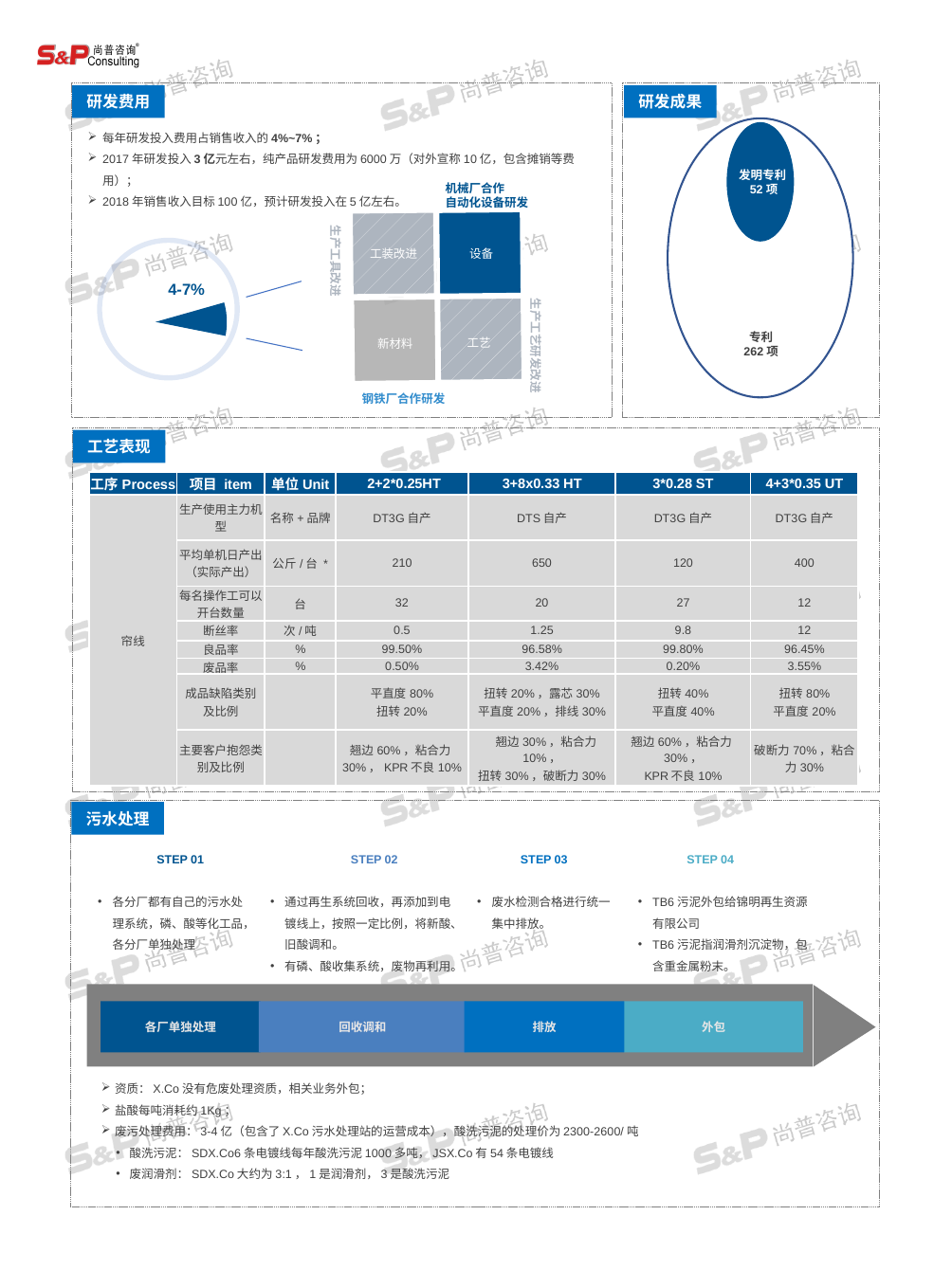

研发费用
研发成果
每年研发投入费用占销售收入的4%~7%；
2017年研发投入3亿元左右，纯产品研发费用为6000万（对外宣称10亿，包含摊销等费用）；
2018年销售收入目标100亿，预计研发投入在5亿左右。

发明专利52项
专利
262项
机械厂合作
自动化设备研发

生产工艺研发改进
生产工具改进
钢铁厂合作研发
设备
工装改进
工艺
新材料

4-7%

工艺表现
| 工序Process | 项目 item | 单位Unit | 2+2\*0.25HT | 3+8x0.33 HT | 3\*0.28 ST | 4+3\*0.35 UT |
| --- | --- | --- | --- | --- | --- | --- |
| 帘线 | 生产使用主力机型 | 名称+品牌 | DT3G自产 | DTS自产 | DT3G自产 | DT3G自产 |
|  | 平均单机日产出（实际产出） | 公斤/台 \* | 210 | 650 | 120 | 400 |
|  | 每名操作工可以开台数量 | 台 | 32 | 20 | 27 | 12 |
|  | 断丝率 | 次/吨 | 0.5 | 1.25 | 9.8 | 12 |
|  | 良品率 | % | 99.50% | 96.58% | 99.80% | 96.45% |
|  | 废品率 | % | 0.50% | 3.42% | 0.20% | 3.55% |
|  | 成品缺陷类别 及比例 |  | 平直度80% 扭转20% | 扭转20%，露芯30% 平直度20%，排线30% | 扭转40% 平直度40% | 扭转80% 平直度20% |
|  | 主要客户抱怨类别及比例 |  | 翘边60%，粘合力30%，KPR不良10% | 翘边30%，粘合力10%， 扭转30%，破断力30% | 翘边60%，粘合力30%， KPR不良10% | 破断力70%，粘合力30% |

污水处理
STEP 01
STEP 02
STEP 03
STEP 04
各分厂都有自己的污水处理系统，磷、酸等化工品，各分厂单独处理
TB6污泥外包给锦明再生资源有限公司
TB6污泥指润滑剂沉淀物，包含重金属粉末。

通过再生系统回收，再添加到电镀线上，按照一定比例，将新酸、旧酸调和。
有磷、酸收集系统，废物再利用。
废水检测合格进行统一集中排放。

各厂单独处理
回收调和
排放
外包
资质：X.Co没有危废处理资质，相关业务外包；
盐酸每吨消耗约1Kg；
废污处理费用：3-4亿（包含了X.Co污水处理站的运营成本），酸洗污泥的处理价为2300-2600/吨
酸洗污泥：SDX.Co6条电镀线每年酸洗污泥1000多吨，JSX.Co有54条电镀线
废润滑剂：SDX.Co大约为3:1，1是润滑剂，3是酸洗污泥